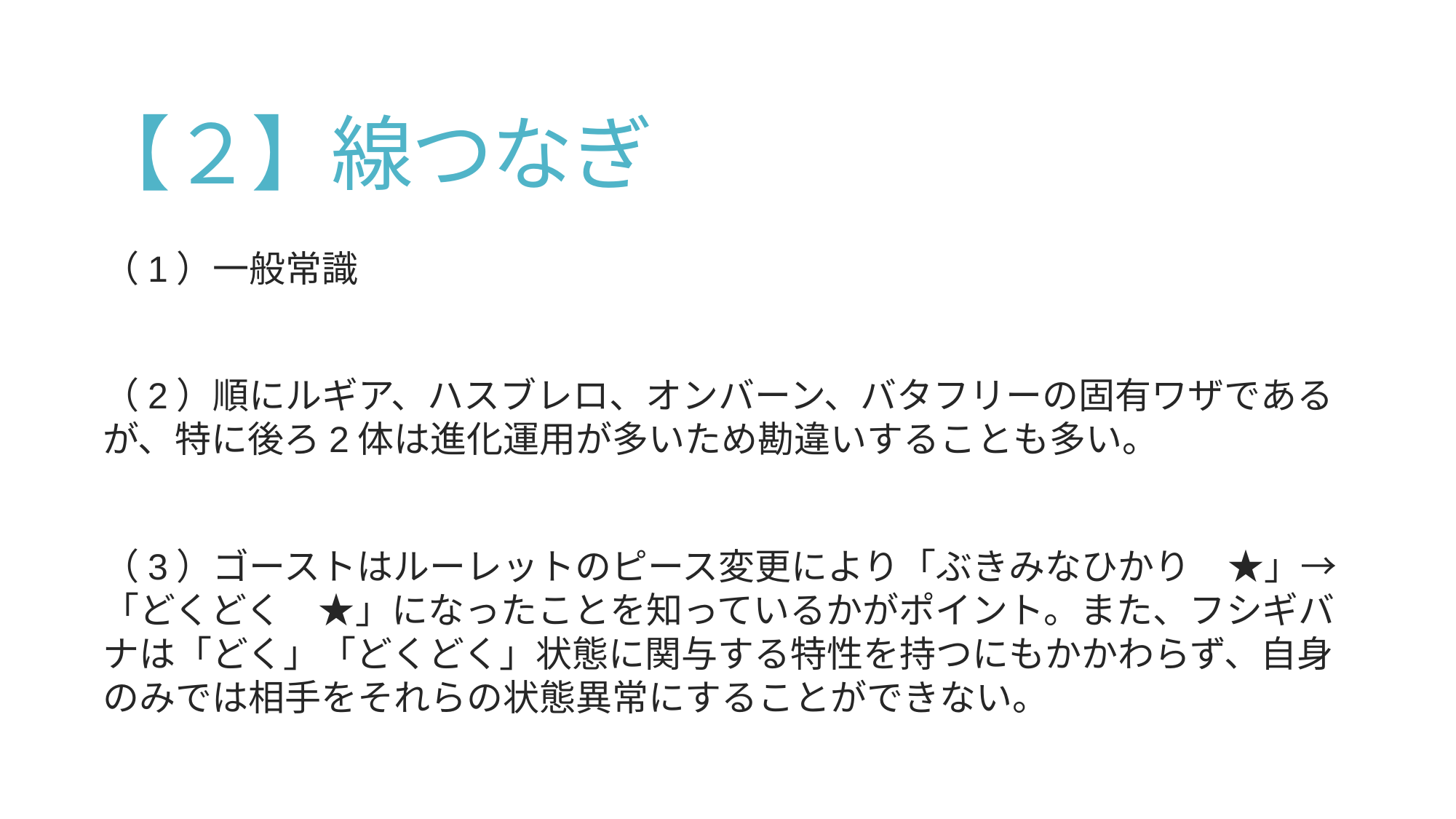

# 【２】線つなぎ
（1）一般常識

（2）順にルギア、ハスブレロ、オンバーン、バタフリーの固有ワザであるが、特に後ろ2体は進化運用が多いため勘違いすることも多い。

（3）ゴーストはルーレットのピース変更により「ぶきみなひかり　★」→「どくどく　★」になったことを知っているかがポイント。また、フシギバナは「どく」「どくどく」状態に関与する特性を持つにもかかわらず、自身のみでは相手をそれらの状態異常にすることができない。